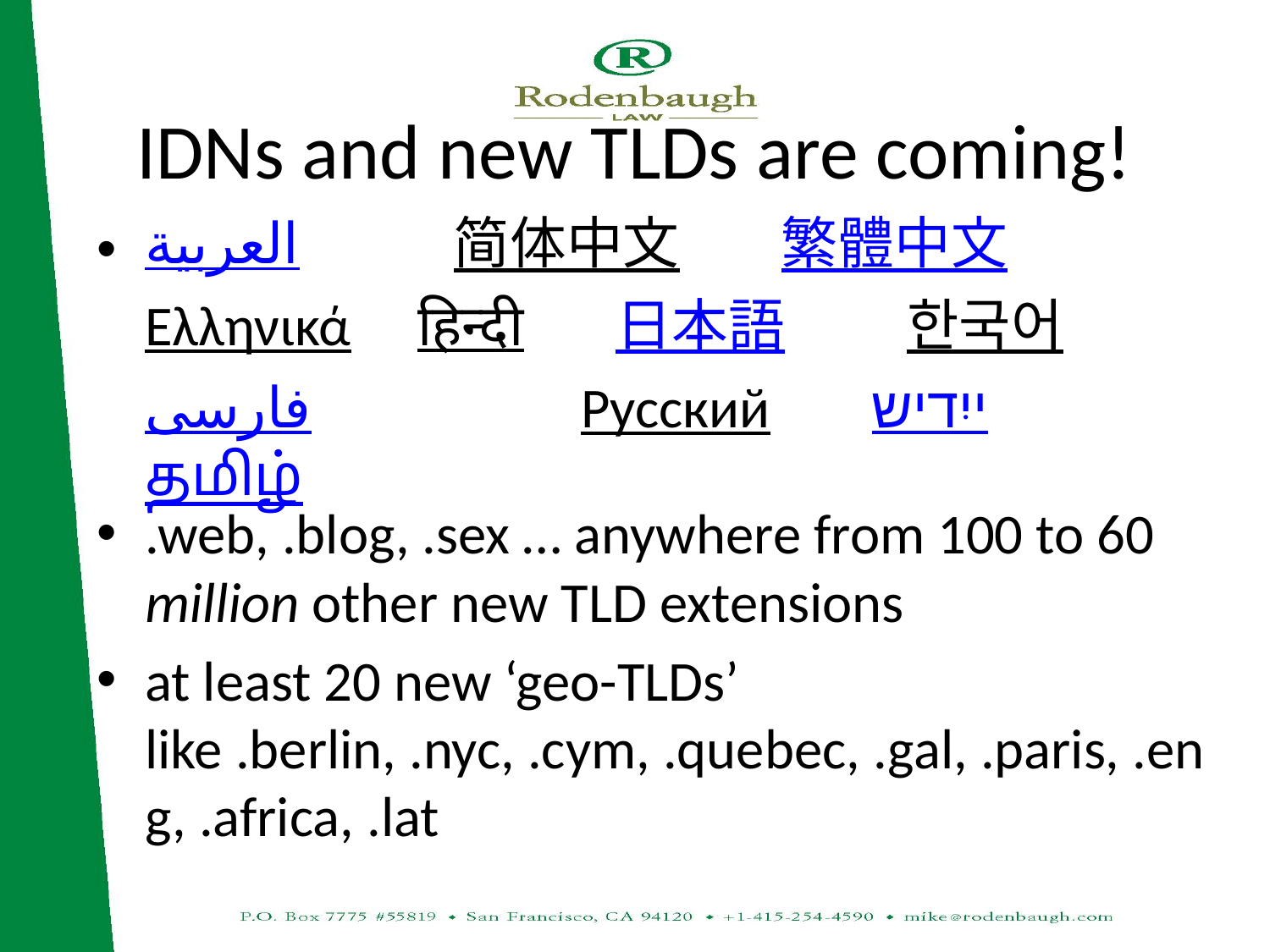

# IDNs and new TLDs are coming!
العربية         简体中文        繁體中文     Ελληνικά     हिन्दी     日本語   	한국어      فارسی               Русский        ייִדיש           தமிழ்

.web, .blog, .sex … anywhere from 100 to 60 million other new TLD extensions
at least 20 new ‘geo-TLDs’ like .berlin, .nyc, .cym, .quebec, .gal, .paris, .eng, .africa, .lat